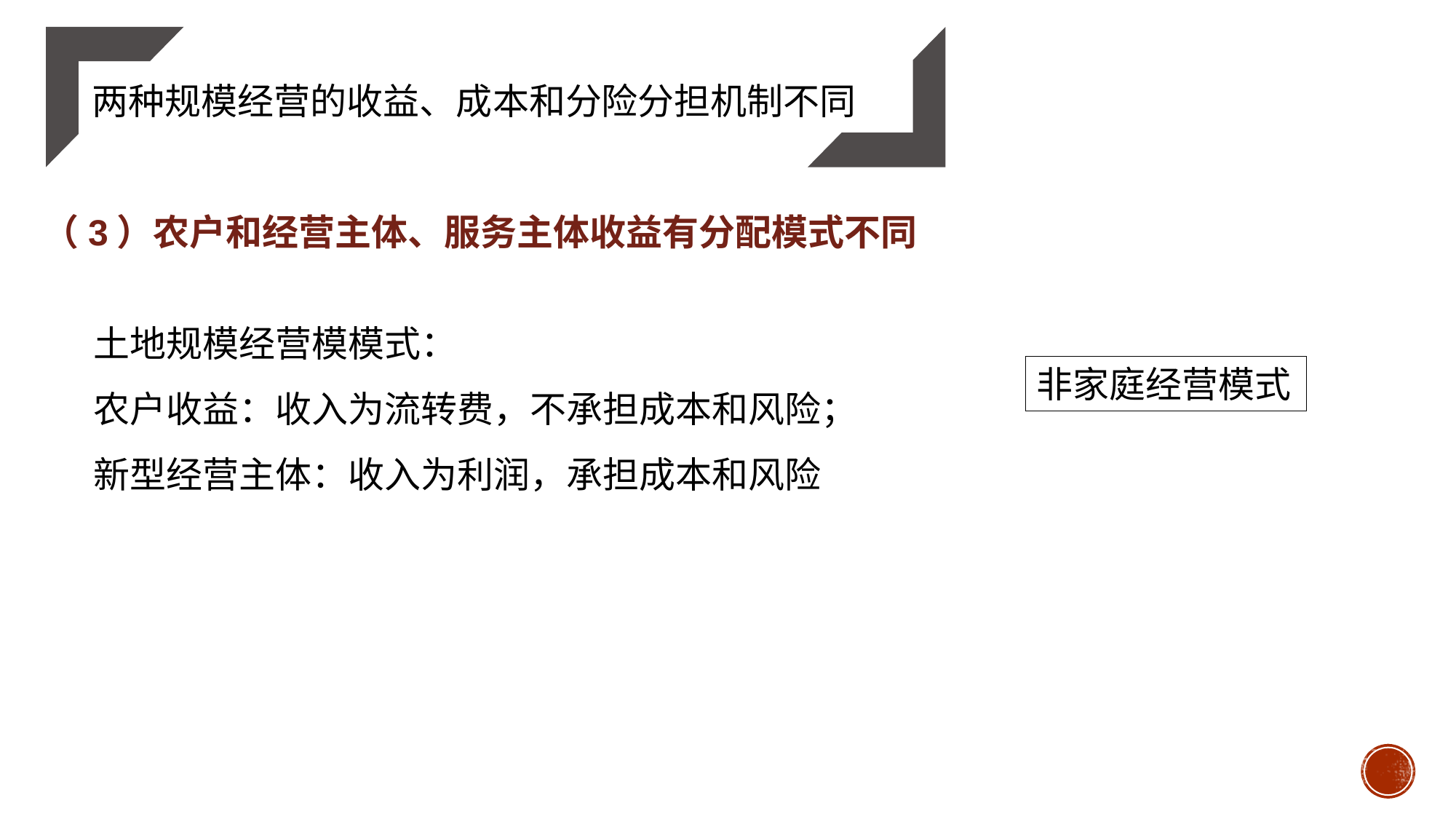

两种规模经营的收益、成本和分险分担机制不同
（3）农户和经营主体、服务主体收益有分配模式不同
土地规模经营模模式：
农户收益：收入为流转费，不承担成本和风险；
新型经营主体：收入为利润，承担成本和风险

非家庭经营模式